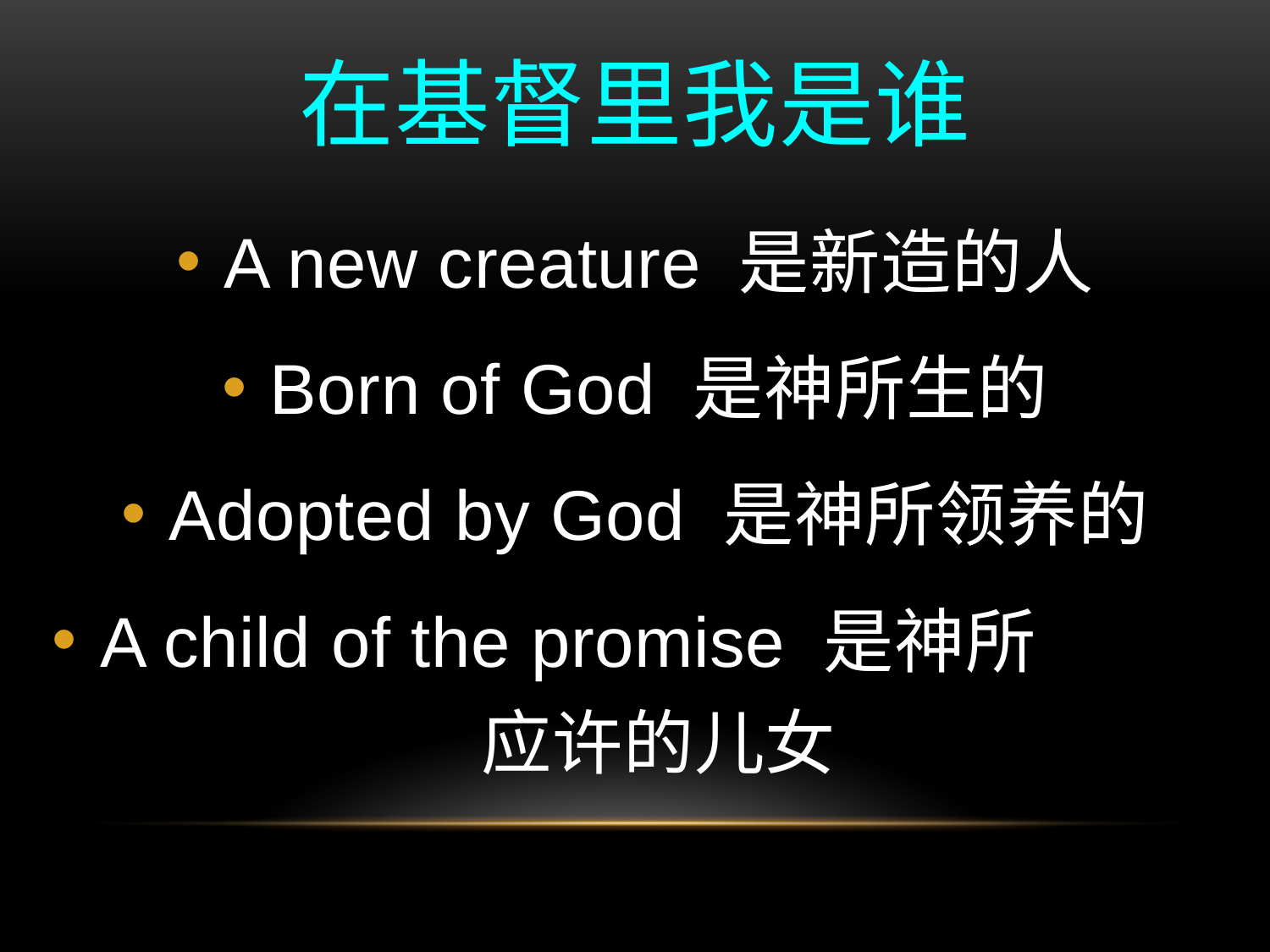

# 在基督里我是谁
A new creature 是新造的人
Born of God 是神所生的
Adopted by God 是神所领养的
A child of the promise 是神所            应许的儿女